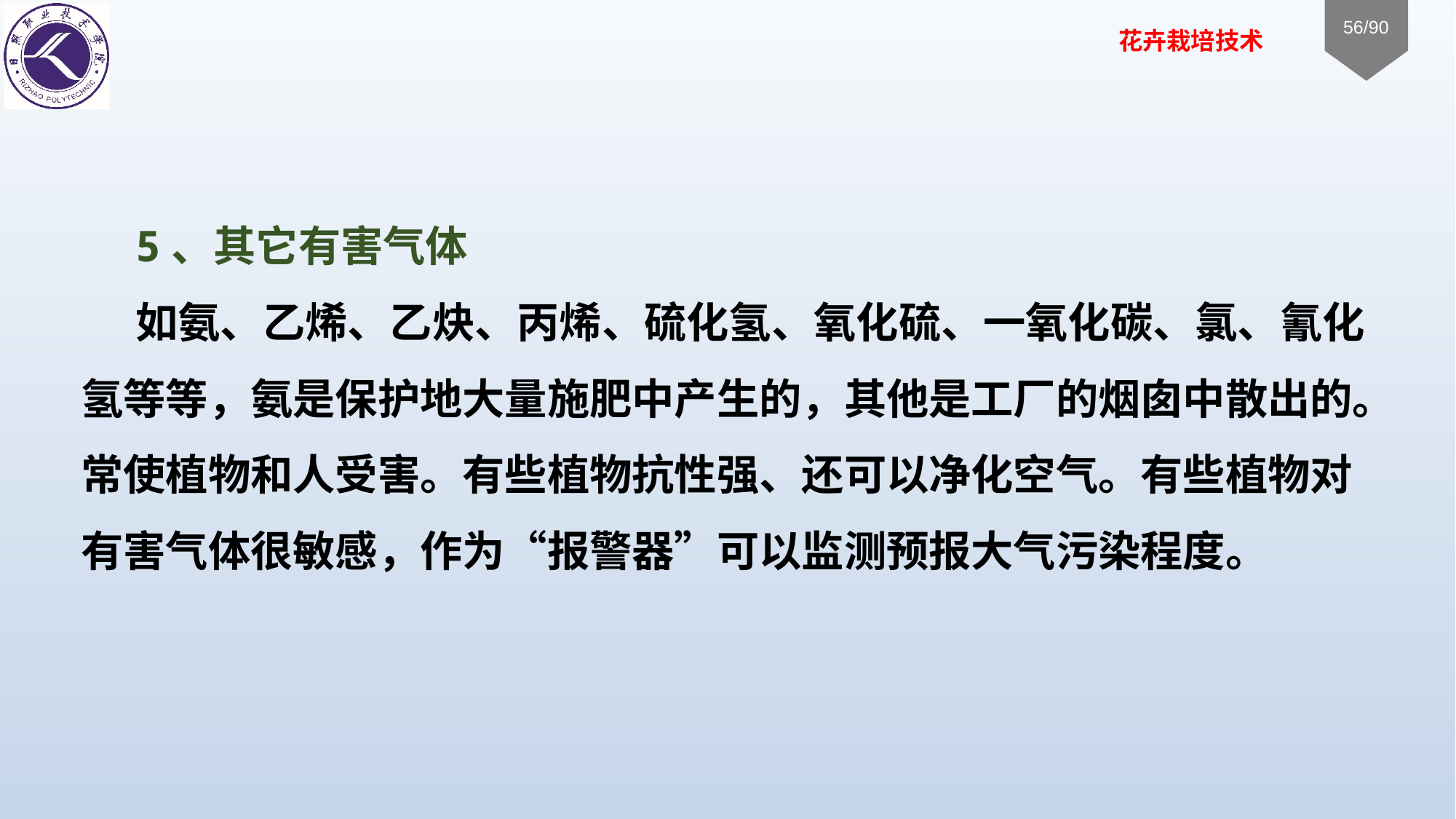

5、其它有害气体
如氨、乙烯、乙炔、丙烯、硫化氢、氧化硫、一氧化碳、氯、氰化氢等等，氨是保护地大量施肥中产生的，其他是工厂的烟囱中散出的。常使植物和人受害。有些植物抗性强、还可以净化空气。有些植物对有害气体很敏感，作为“报警器”可以监测预报大气污染程度。